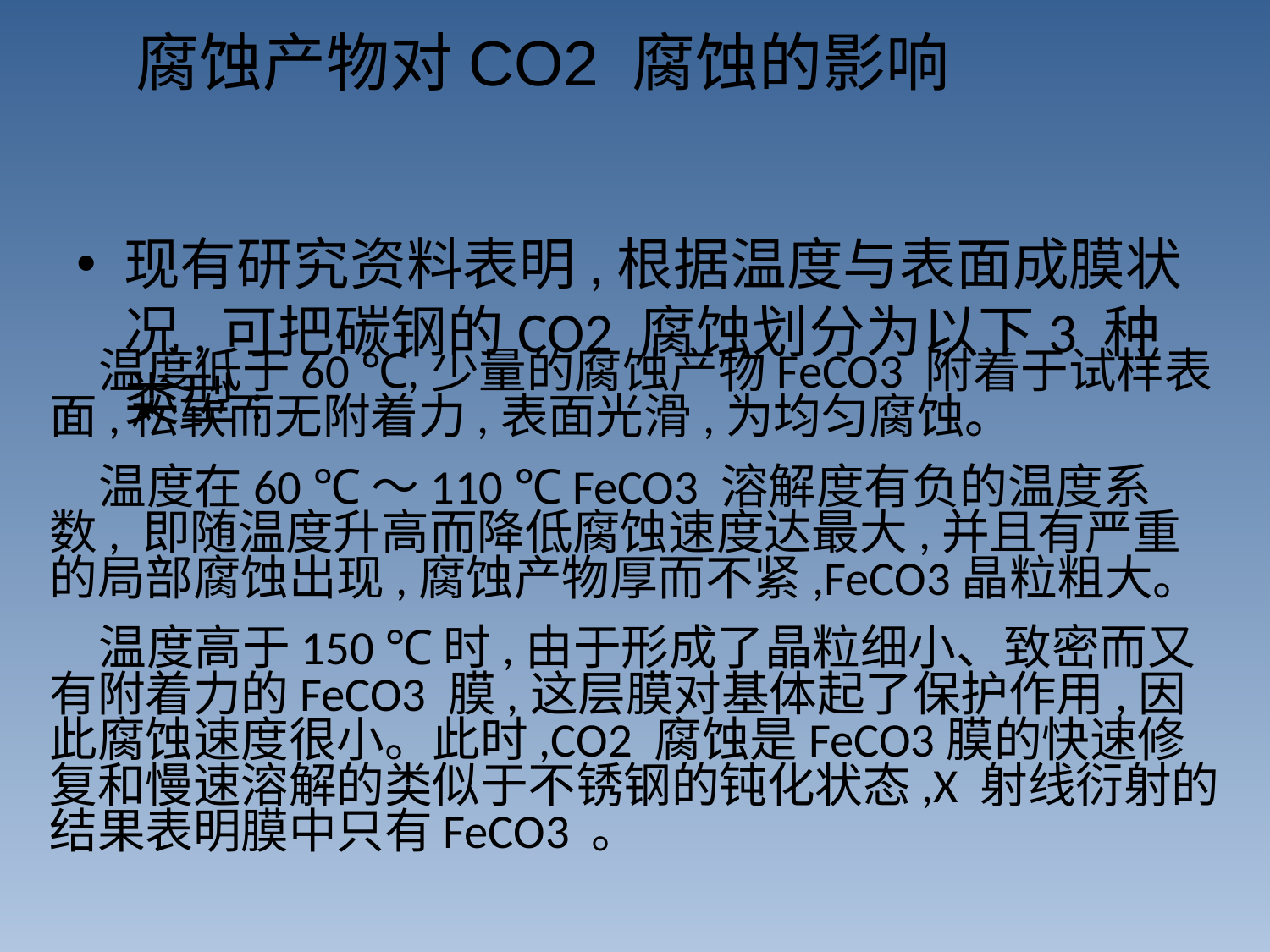

# 腐蚀产物对CO2 腐蚀的影响
现有研究资料表明,根据温度与表面成膜状况,可把碳钢的CO2 腐蚀划分为以下3 种类型:
温度低于60 ℃,少量的腐蚀产物FeCO3 附着于试样表面,松软而无附着力,表面光滑,为均匀腐蚀。
温度在60 ℃～110 ℃ FeCO3 溶解度有负的温度系数, 即随温度升高而降低腐蚀速度达最大,并且有严重的局部腐蚀出现,腐蚀产物厚而不紧,FeCO3晶粒粗大。
温度高于150 ℃时,由于形成了晶粒细小、致密而又有附着力的FeCO3 膜,这层膜对基体起了保护作用,因此腐蚀速度很小。此时,CO2 腐蚀是FeCO3膜的快速修复和慢速溶解的类似于不锈钢的钝化状态,X 射线衍射的结果表明膜中只有FeCO3 。